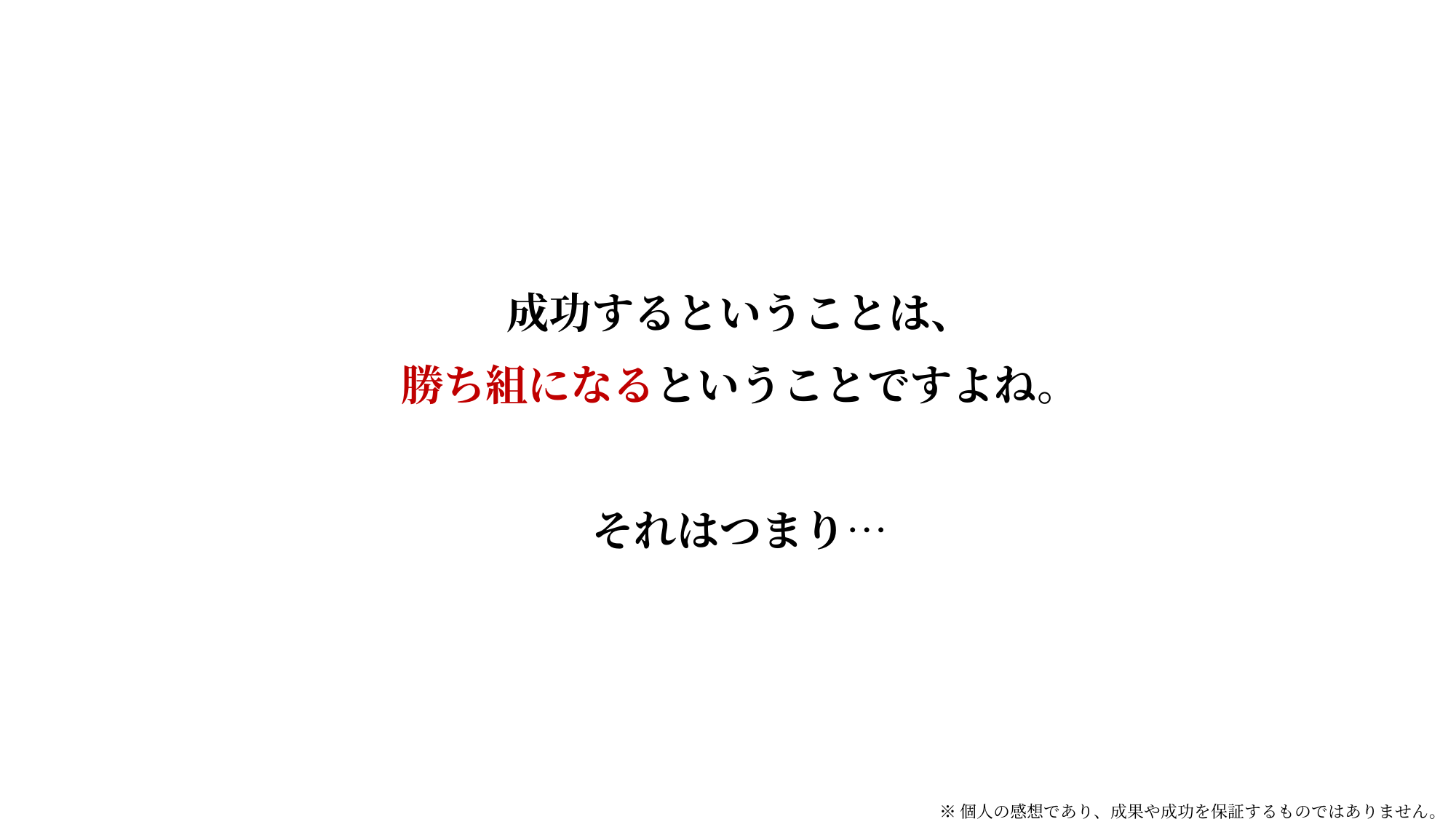

成功するということは、
勝ち組になるということですよね。

それはつまり…
※個人の感想であり、成果や成功を保証するものではありません。